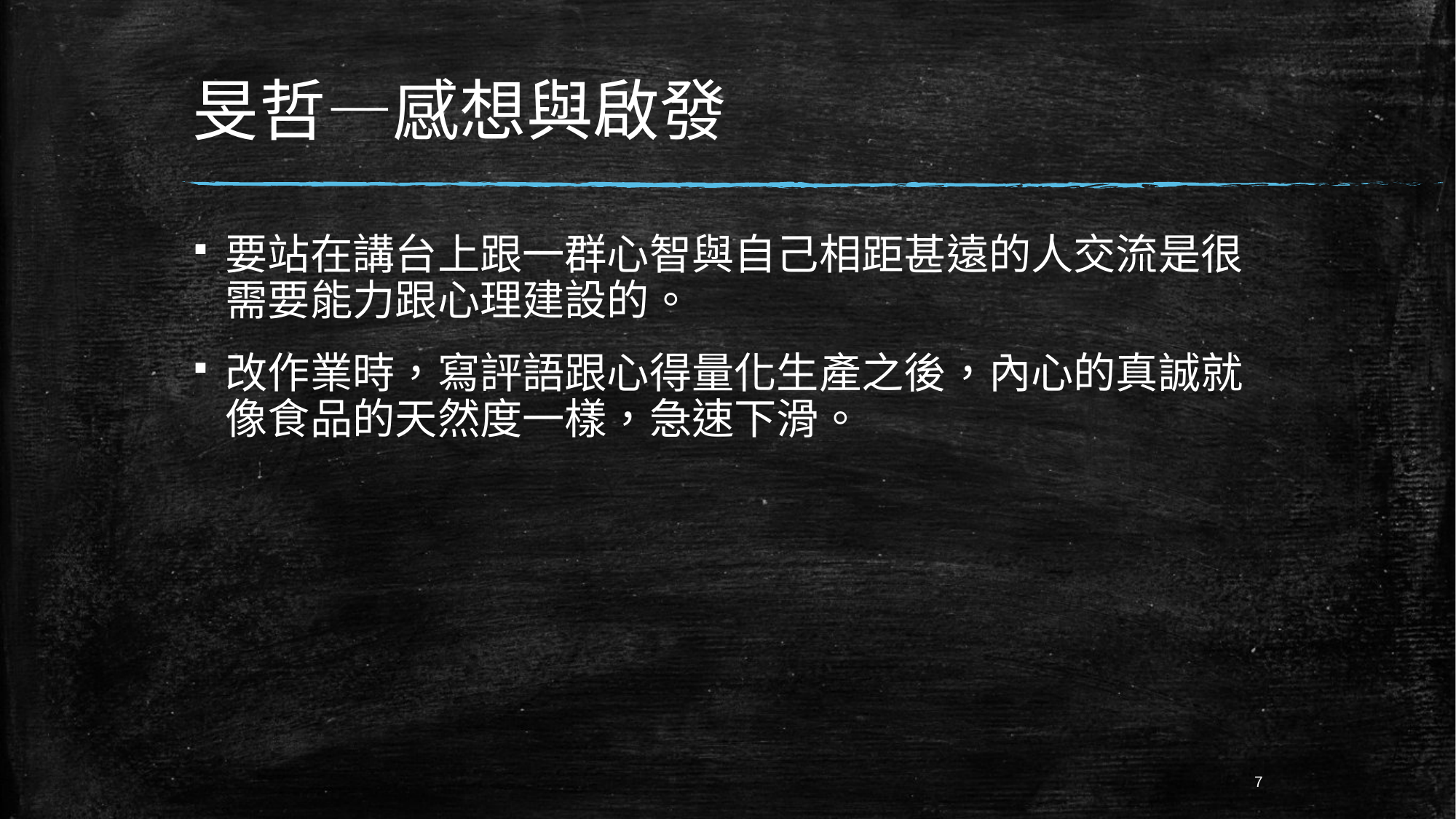

# 旻哲—感想與啟發
要站在講台上跟一群心智與自己相距甚遠的人交流是很需要能力跟心理建設的。
改作業時，寫評語跟心得量化生產之後，內心的真誠就像食品的天然度一樣，急速下滑。

7